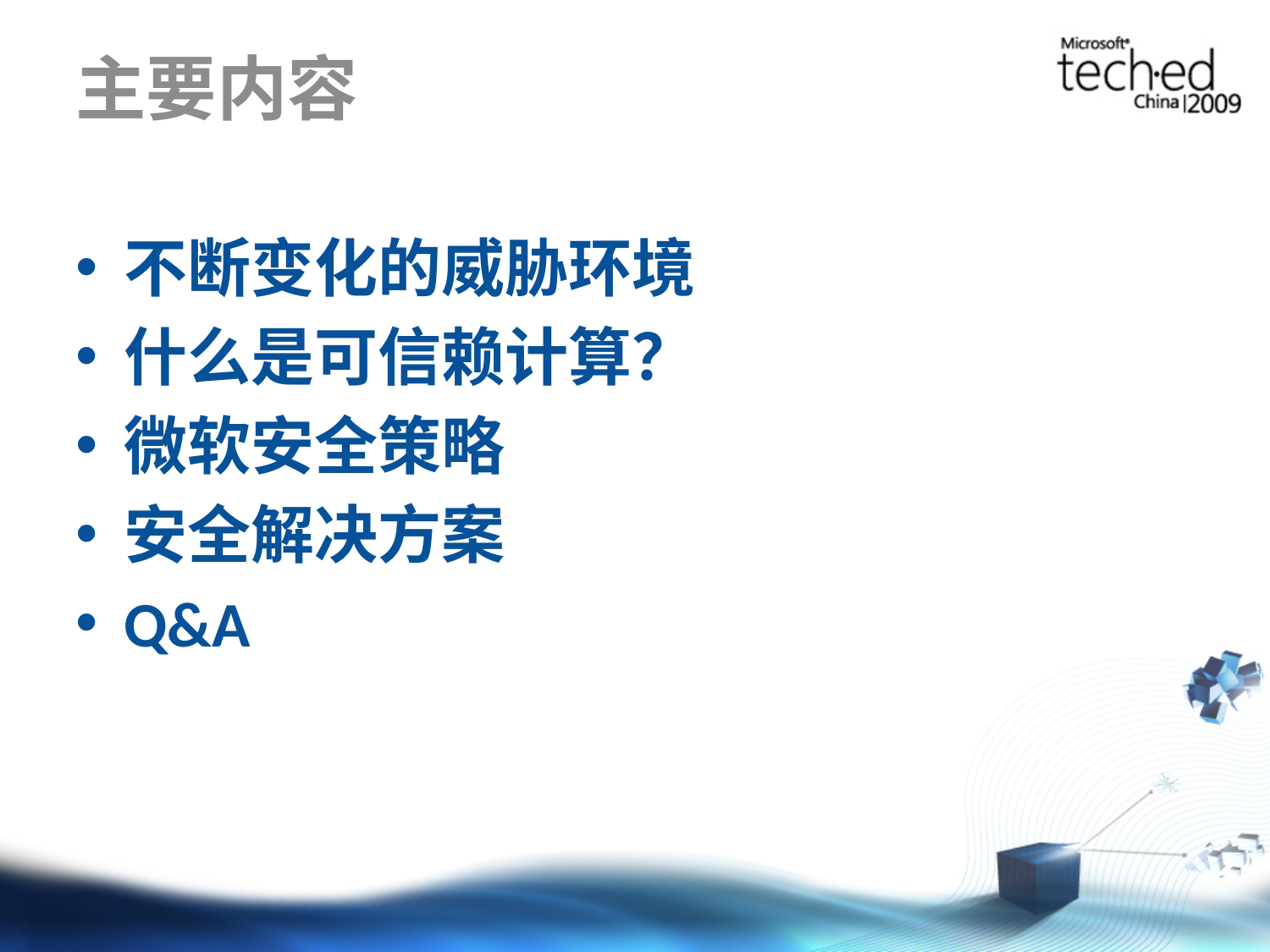

# 主要内容
不断变化的威胁环境
什么是可信赖计算？
微软安全策略
安全解决方案
Q&A